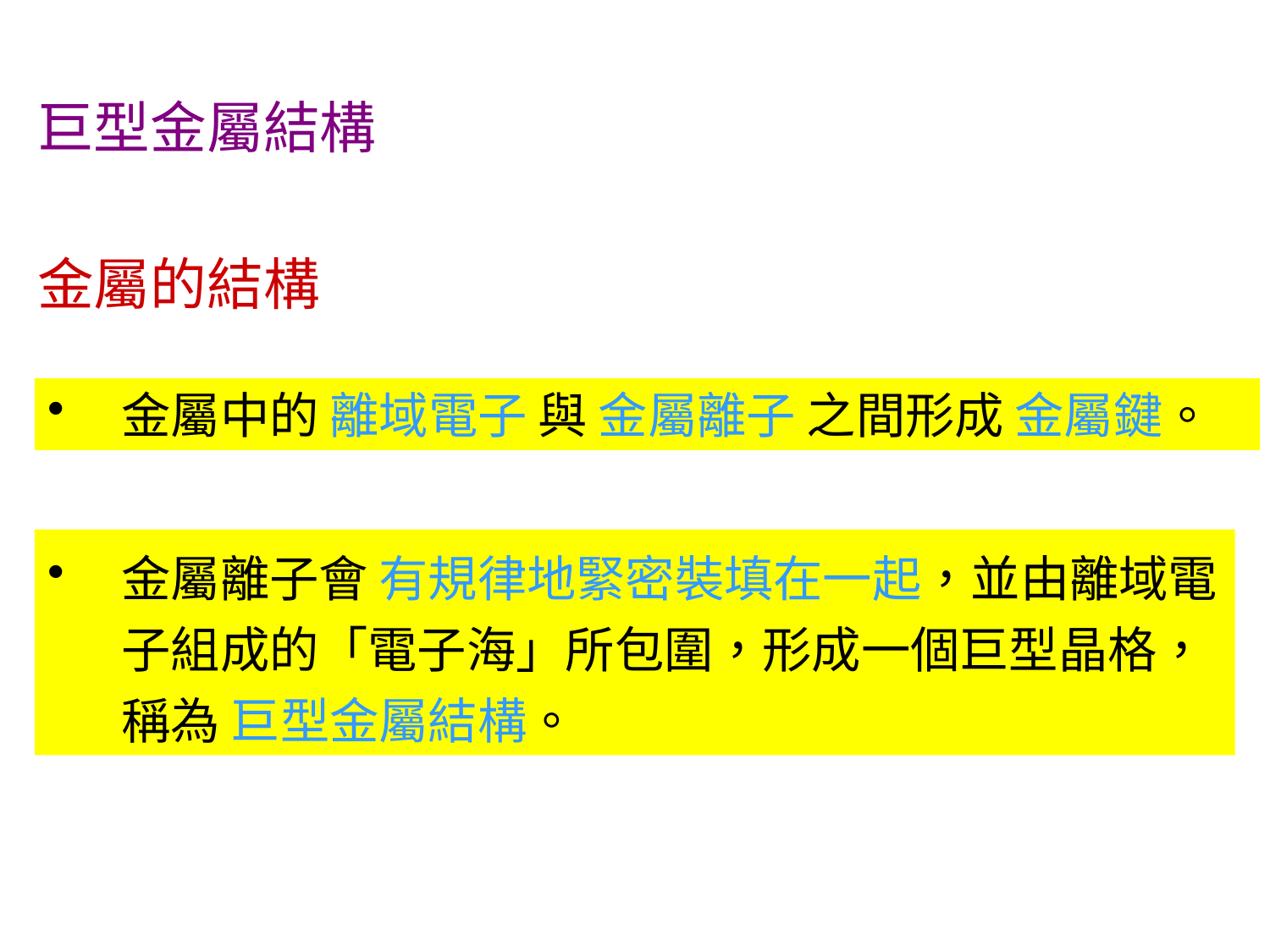

巨型金屬結構
金屬的結構
金屬中的 離域電子 與 金屬離子 之間形成 金屬鍵。
金屬離子會 有規律地緊密裝填在一起，並由離域電子組成的「電子海」所包圍，形成一個巨型晶格，稱為 巨型金屬結構。